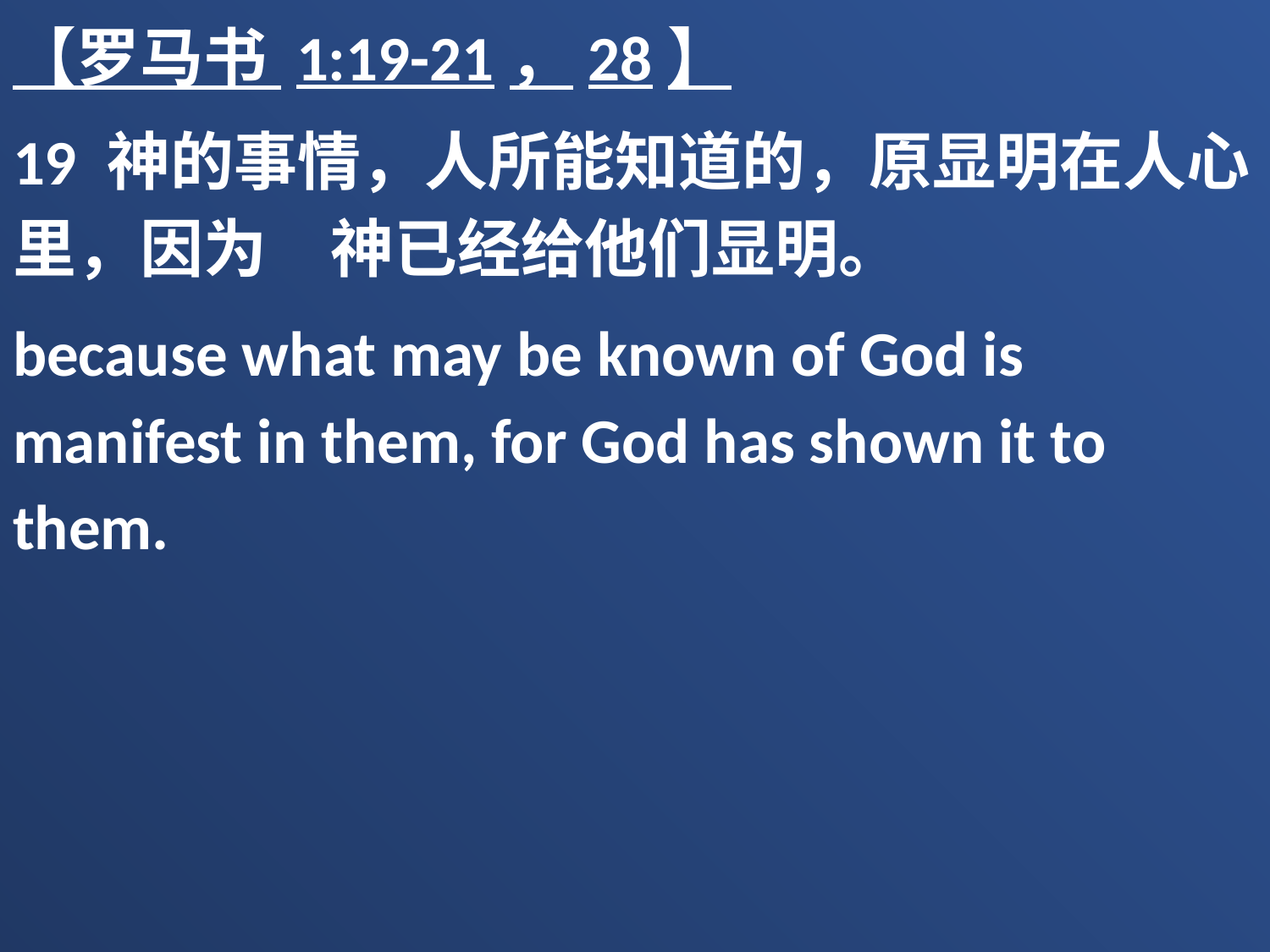

【罗马书 1:19-21，28】
19 神的事情，人所能知道的，原显明在人心里，因为　神已经给他们显明。
because what may be known of God is manifest in them, for God has shown it to them.